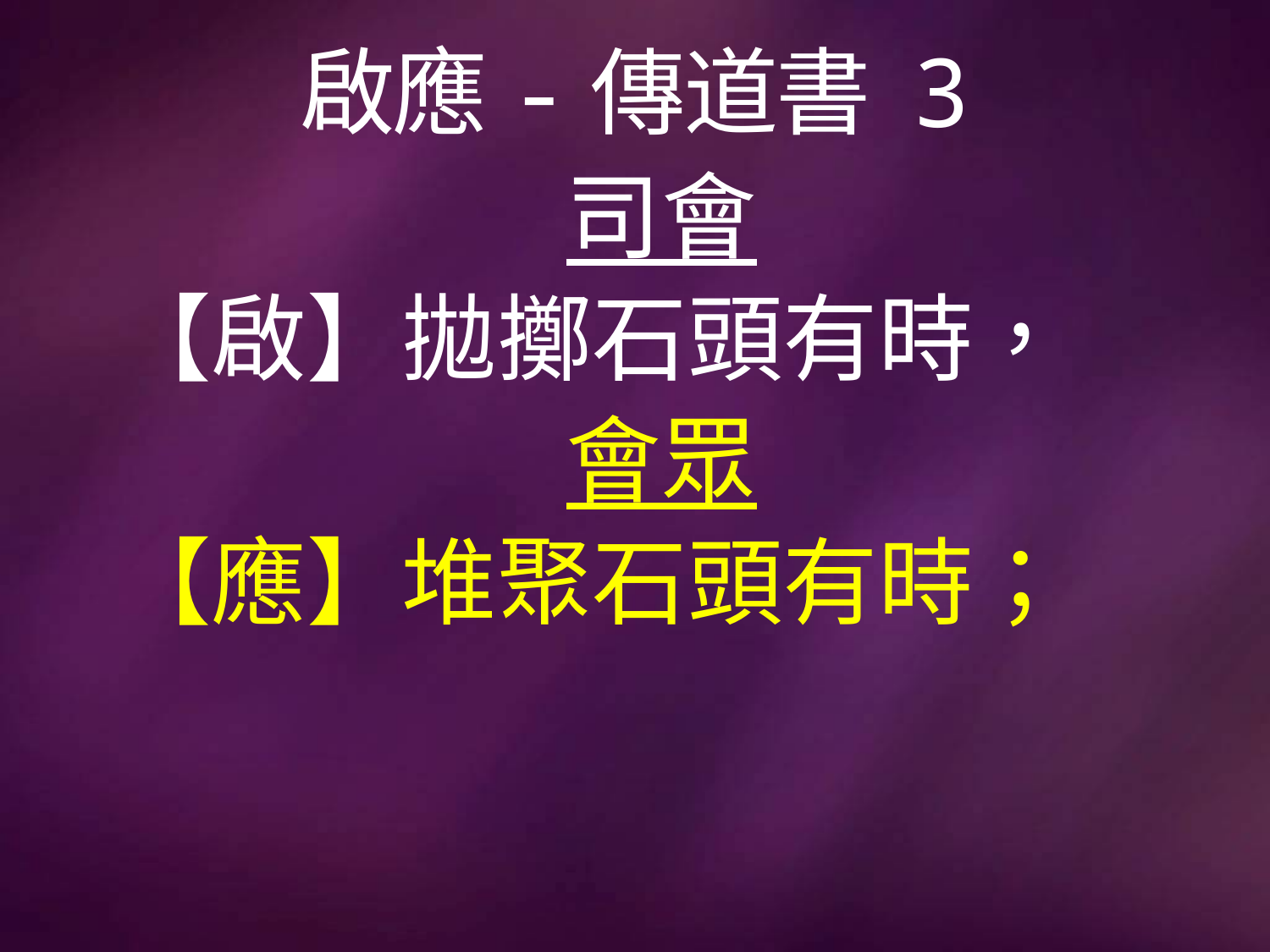

# 啟應-傳道書 3
司會
【啟】拋擲石頭有時，
會眾
【應】堆聚石頭有時；